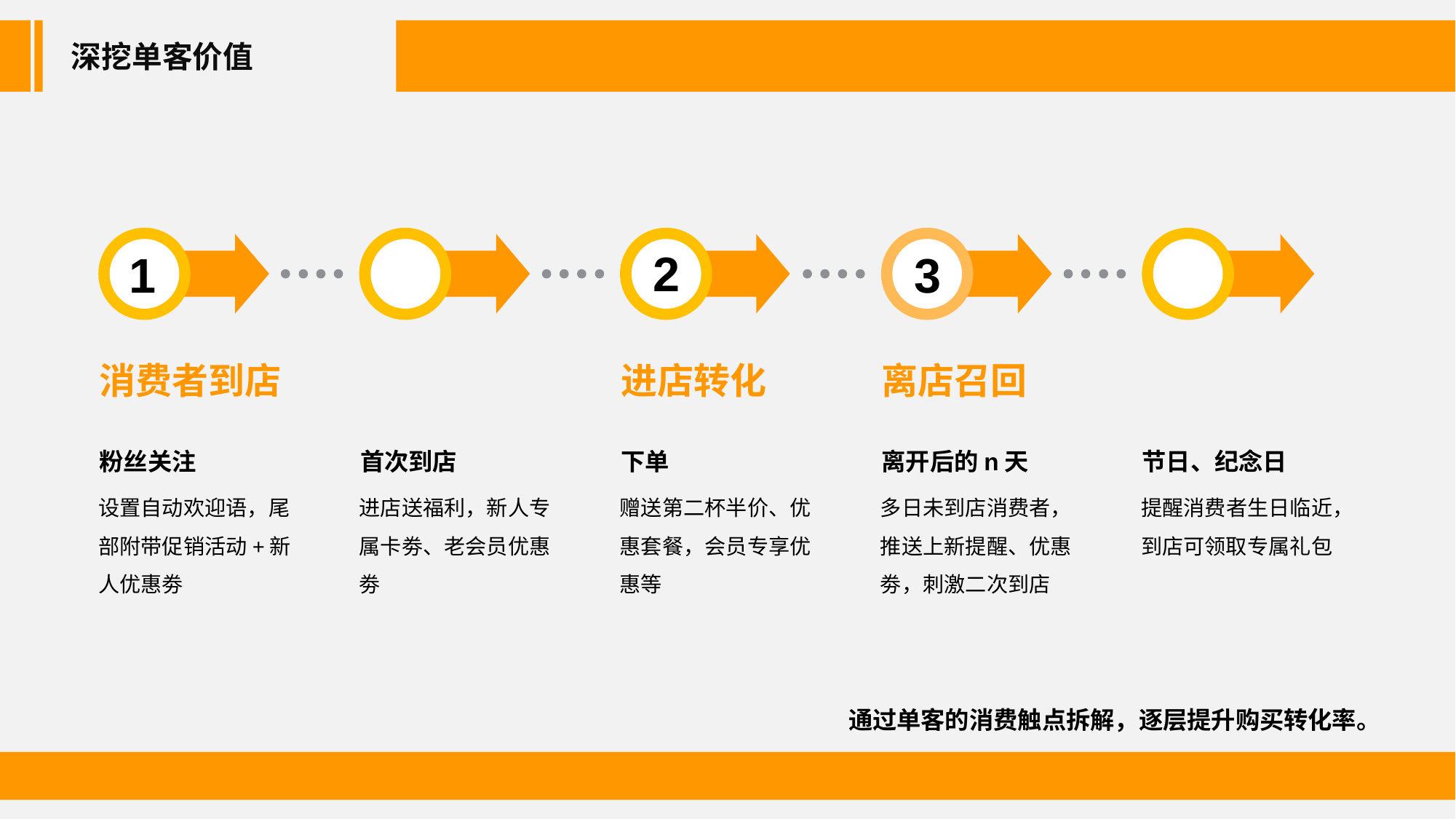

深挖单客价值

2

1
3

消费者到店
粉丝关注
设置自动欢迎语，尾部附带促销活动+新人优惠劵
进店转化
下单
赠送第二杯半价、优惠套餐，会员专享优惠等
离店召回
离开后的n天
多日未到店消费者，推送上新提醒、优惠劵，刺激二次到店
首次到店
进店送福利，新人专属卡劵、老会员优惠劵
节日、纪念日
提醒消费者生日临近，到店可领取专属礼包
通过单客的消费触点拆解，逐层提升购买转化率。